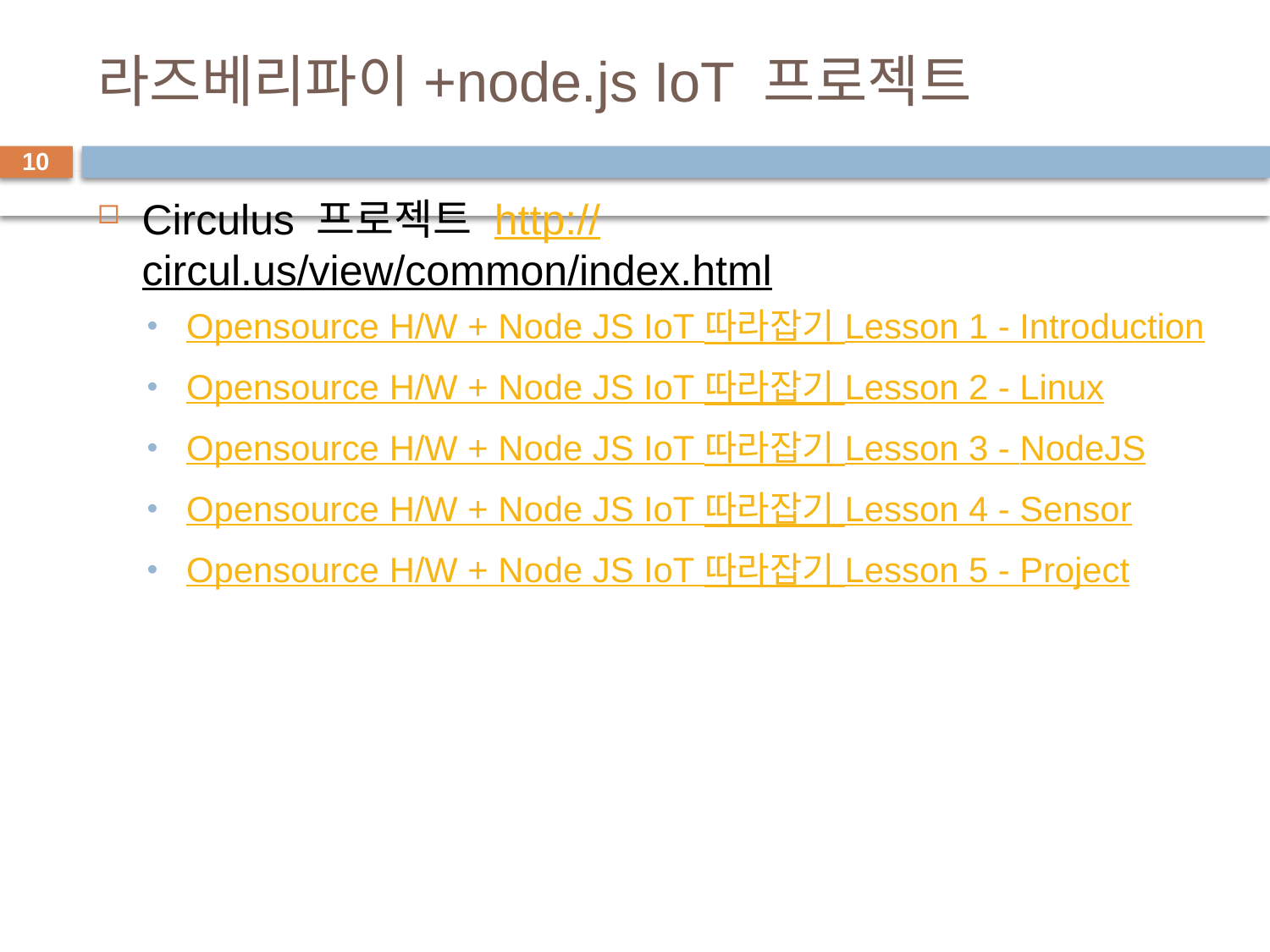

# 라즈베리파이+node.js IoT 프로젝트
10
Circulus 프로젝트 http://circul.us/view/common/index.html
Opensource H/W + Node JS IoT 따라잡기 Lesson 1 - Introduction
Opensource H/W + Node JS IoT 따라잡기 Lesson 2 - Linux
Opensource H/W + Node JS IoT 따라잡기 Lesson 3 - NodeJS
Opensource H/W + Node JS IoT 따라잡기 Lesson 4 - Sensor
Opensource H/W + Node JS IoT 따라잡기 Lesson 5 - Project